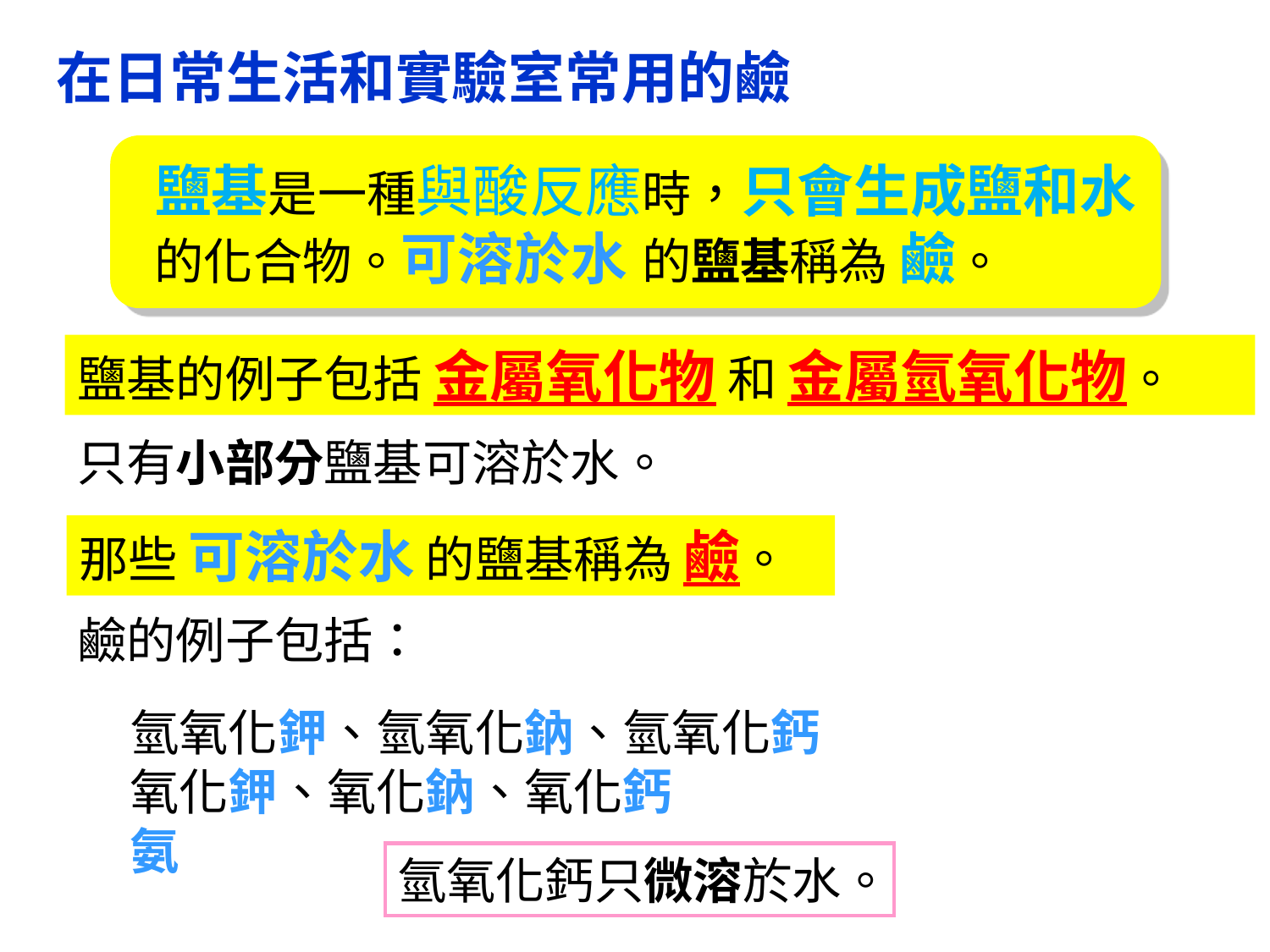

在日常生活和實驗室常用的鹼

鹽基是一種與酸反應時，只會生成鹽和水的化合物。可溶於水  的鹽基稱為 鹼。
鹽基的例子包括 金屬氧化物 和 金屬氫氧化物。
只有小部分鹽基可溶於水。
那些 可溶於水 的鹽基稱為 鹼。
鹼的例子包括：
氫氧化鉀、氫氧化鈉、氫氧化鈣
氧化鉀、氧化鈉、氧化鈣
氨
氫氧化鈣只微溶於水。